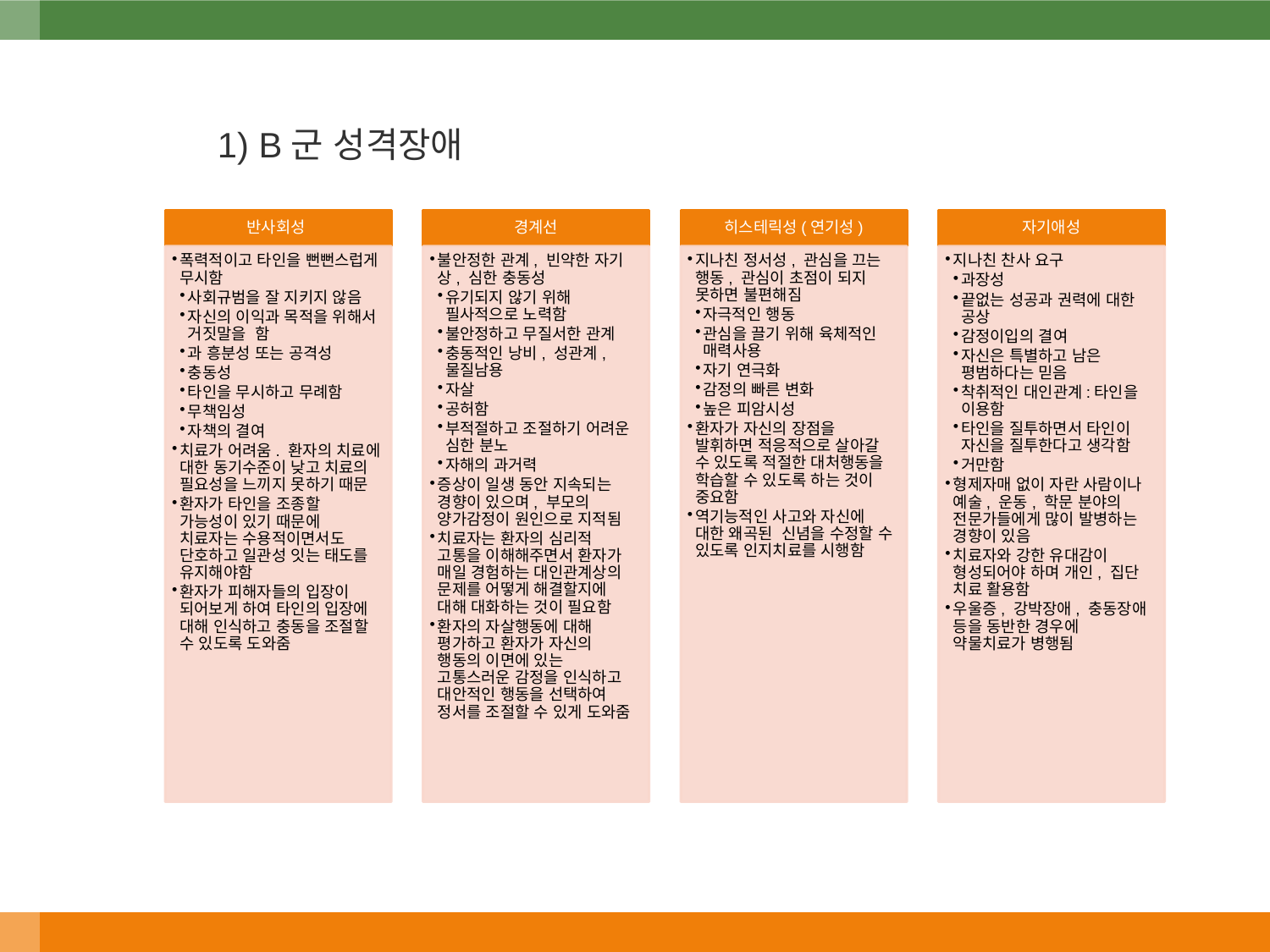

1) B군 성격장애
반사회성
폭력적이고 타인을 뻔뻔스럽게 무시함
사회규범을 잘 지키지 않음
자신의 이익과 목적을 위해서 거짓말을  함
과 흥분성 또는 공격성
충동성
타인을 무시하고 무례함
무책임성
자책의 결여
치료가 어려움. 환자의 치료에 대한 동기수준이 낮고 치료의 필요성을 느끼지 못하기 때문
환자가 타인을 조종할 가능성이 있기 때문에 치료자는 수용적이면서도 단호하고 일관성 잇는 태도를 유지해야함
환자가 피해자들의 입장이 되어보게 하여 타인의 입장에 대해 인식하고 충동을 조절할 수 있도록 도와줌
경계선
불안정한 관계, 빈약한 자기상, 심한 충동성
유기되지 않기 위해 필사적으로 노력함
불안정하고 무질서한 관계
충동적인 낭비, 성관계, 물질남용
자살
공허함
부적절하고 조절하기 어려운 심한 분노
자해의 과거력
증상이 일생 동안 지속되는 경향이 있으며, 부모의 양가감정이 원인으로 지적됨
치료자는 환자의 심리적 고통을 이해해주면서 환자가 매일 경험하는 대인관계상의 문제를 어떻게 해결할지에 대해 대화하는 것이 필요함
환자의 자살행동에 대해  평가하고 환자가 자신의 행동의 이면에 있는 고통스러운 감정을 인식하고 대안적인 행동을 선택하여 정서를 조절할 수 있게 도와줌
히스테릭성(연기성)
지나친 정서성, 관심을 끄는 행동, 관심이 초점이 되지 못하면 불편해짐
자극적인 행동
관심을 끌기 위해 육체적인 매력사용
자기 연극화
감정의 빠른 변화
높은 피암시성
환자가 자신의 장점을 발휘하면 적응적으로 살아갈 수 있도록 적절한 대처행동을 학습할 수 있도록 하는 것이 중요함
역기능적인 사고와 자신에 대한 왜곡된  신념을 수정할 수 있도록 인지치료를 시행함
자기애성
지나친 찬사 요구
과장성
끝없는 성공과 권력에 대한 공상
감정이입의 결여
자신은 특별하고 남은 평범하다는 믿음
착취적인 대인관계:타인을 이용함
타인을 질투하면서 타인이 자신을 질투한다고 생각함
거만함
형제자매 없이 자란 사람이나 예술, 운동, 학문 분야의 전문가들에게 많이 발병하는 경향이 있음
치료자와 강한 유대감이 형성되어야 하며 개인, 집단 치료 활용함
우울증, 강박장애, 충동장애 등을 동반한 경우에 약물치료가 병행됨